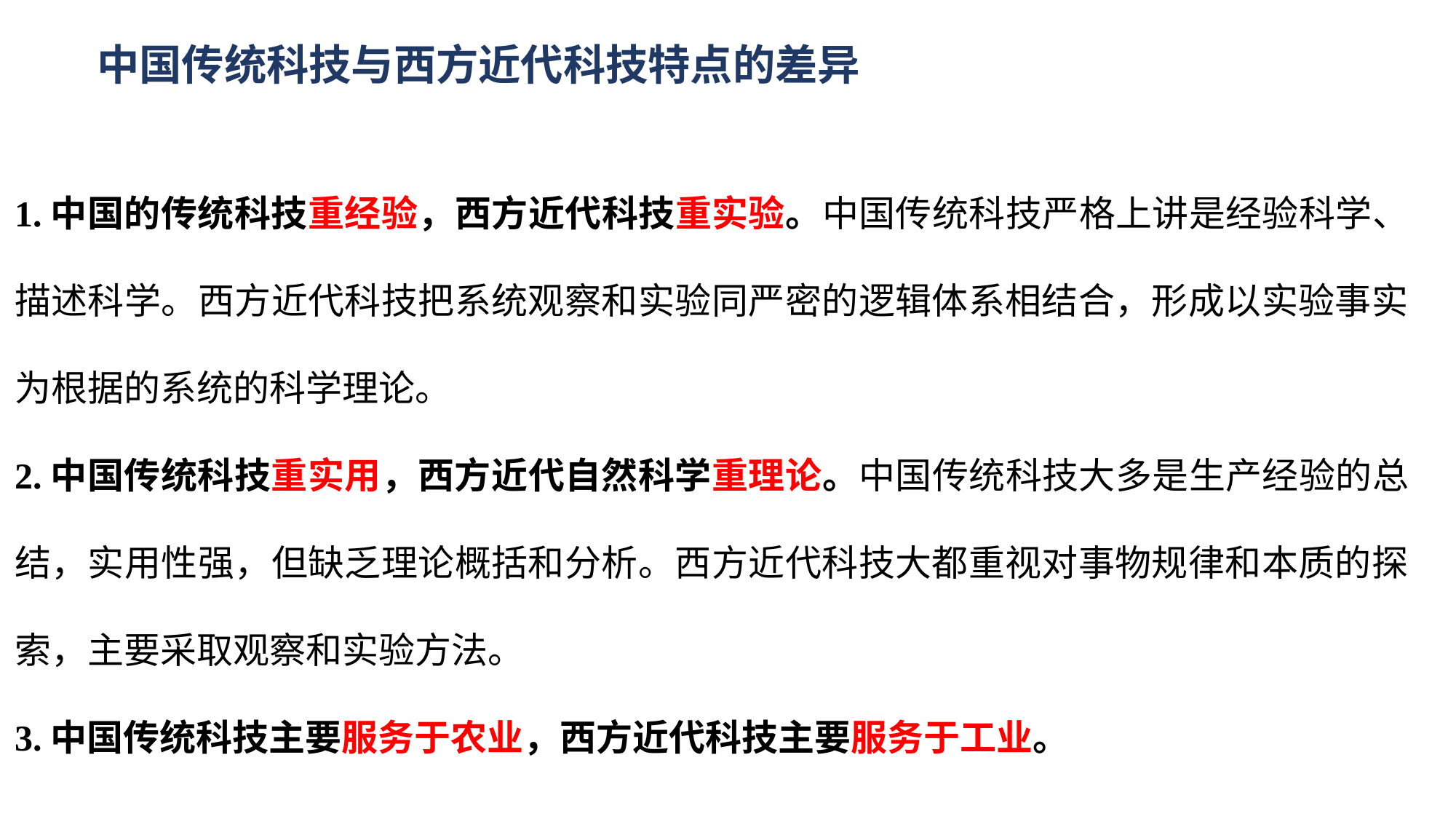

中国传统科技与西方近代科技特点的差异
1.中国的传统科技重经验，西方近代科技重实验。中国传统科技严格上讲是经验科学、描述科学。西方近代科技把系统观察和实验同严密的逻辑体系相结合，形成以实验事实为根据的系统的科学理论。
2.中国传统科技重实用，西方近代自然科学重理论。中国传统科技大多是生产经验的总结，实用性强，但缺乏理论概括和分析。西方近代科技大都重视对事物规律和本质的探索，主要采取观察和实验方法。
3.中国传统科技主要服务于农业，西方近代科技主要服务于工业。